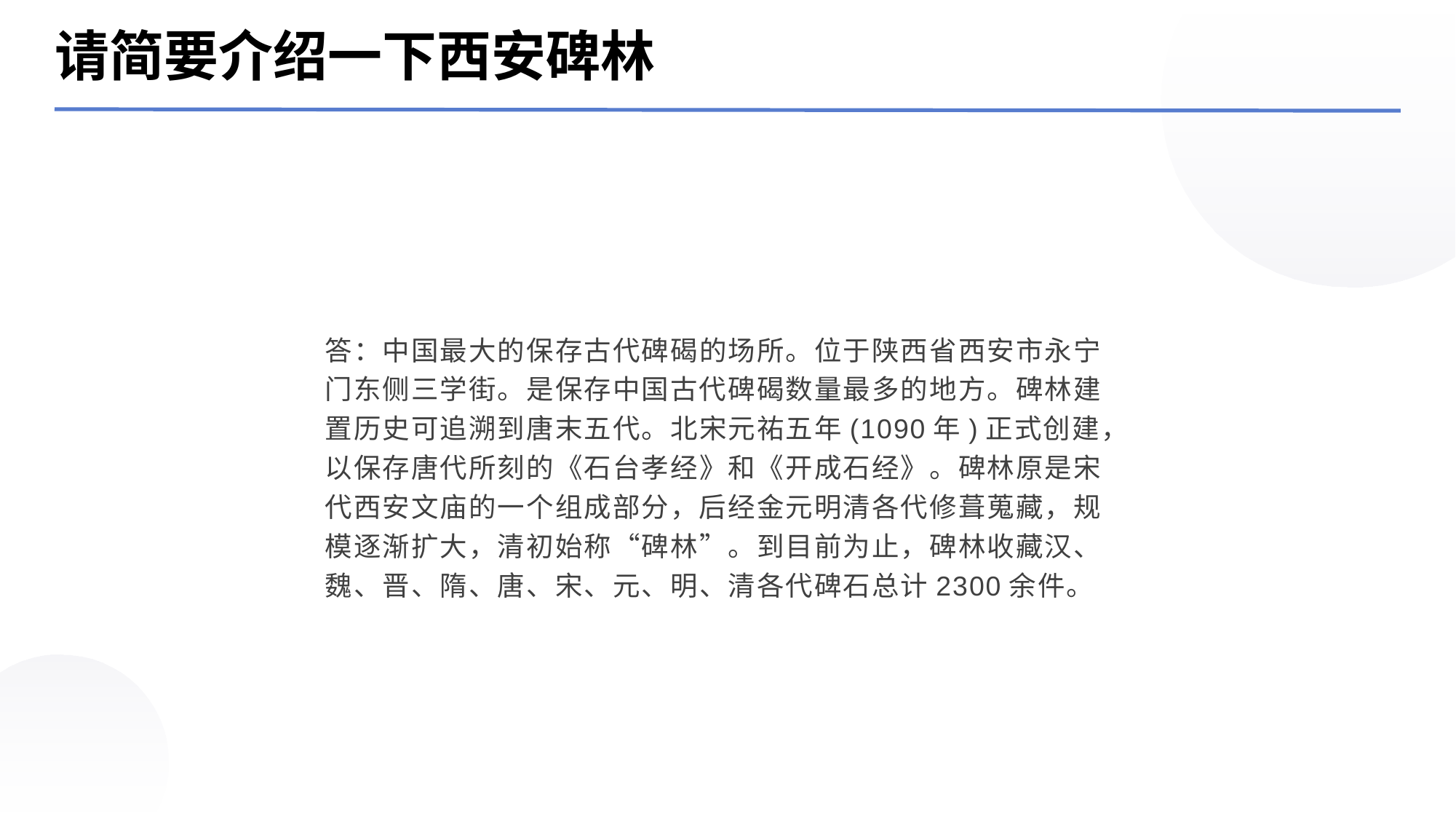

请简要介绍一下西安碑林
答：中国最大的保存古代碑碣的场所。位于陕西省西安市永宁门东侧三学街。是保存中国古代碑碣数量最多的地方。碑林建置历史可追溯到唐末五代。北宋元祐五年(1090年)正式创建，以保存唐代所刻的《石台孝经》和《开成石经》。碑林原是宋代西安文庙的一个组成部分，后经金元明清各代修葺蒐藏，规模逐渐扩大，清初始称“碑林”。到目前为止，碑林收藏汉、魏、晋、隋、唐、宋、元、明、清各代碑石总计2300余件。